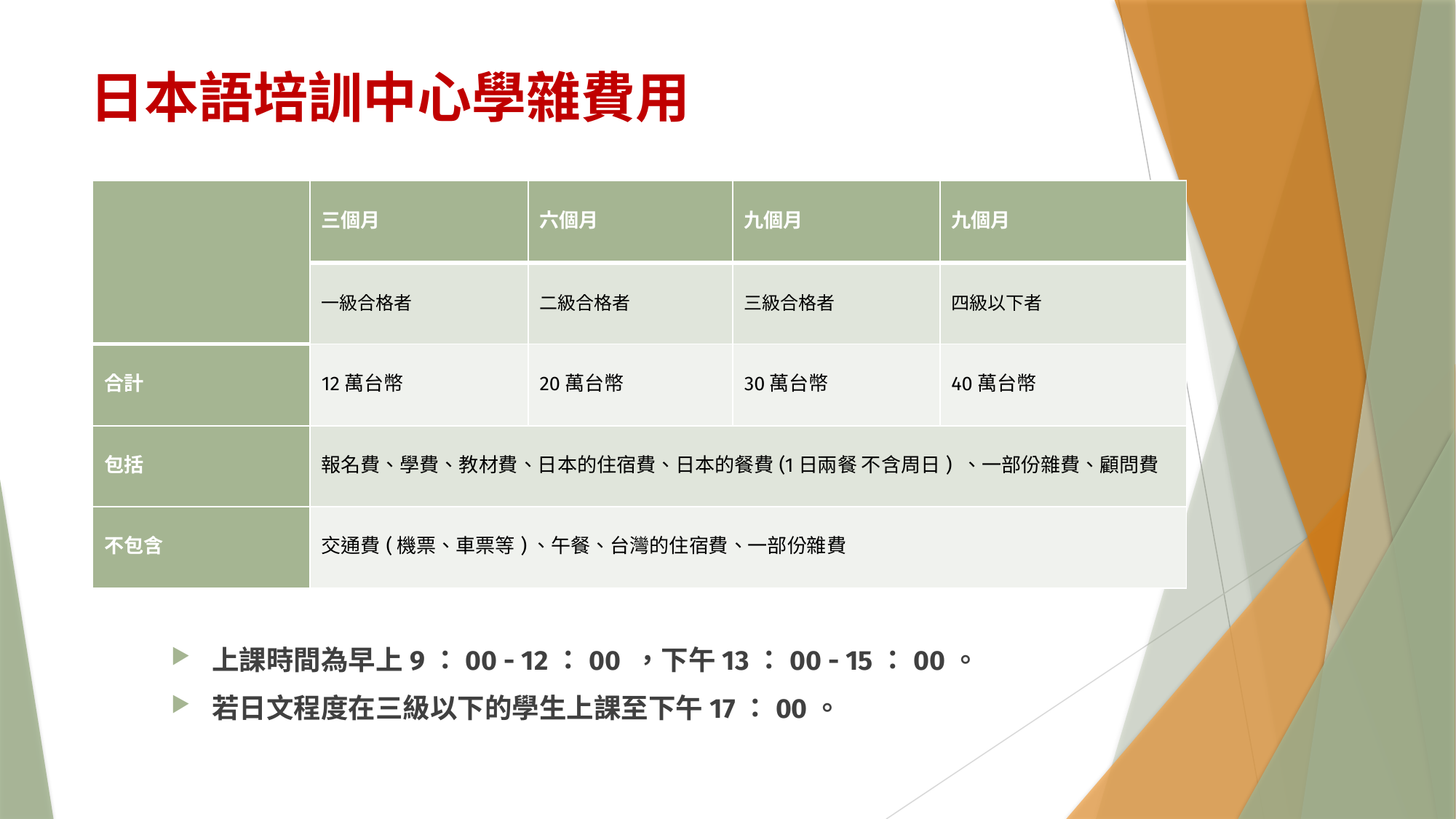

日本語培訓中心學雜費用
|  | 三個月 | 六個月 | 九個月 | 九個月 |
| --- | --- | --- | --- | --- |
|  | 一級合格者 | 二級合格者 | 三級合格者 | 四級以下者 |
| 合計 | 12萬台幣 | 20萬台幣 | 30萬台幣 | 40萬台幣 |
| 包括 | 報名費、學費、教材費、日本的住宿費、日本的餐費(1日兩餐 不含周日) 、一部份雜費、顧問費 |  |  |  |
| 不包含 | 交通費(機票、車票等)、午餐、台灣的住宿費、一部份雜費 |  |  |  |
上課時間為早上9：00 - 12：00 ，下午13：00 - 15：00。
若日文程度在三級以下的學生上課至下午17：00。